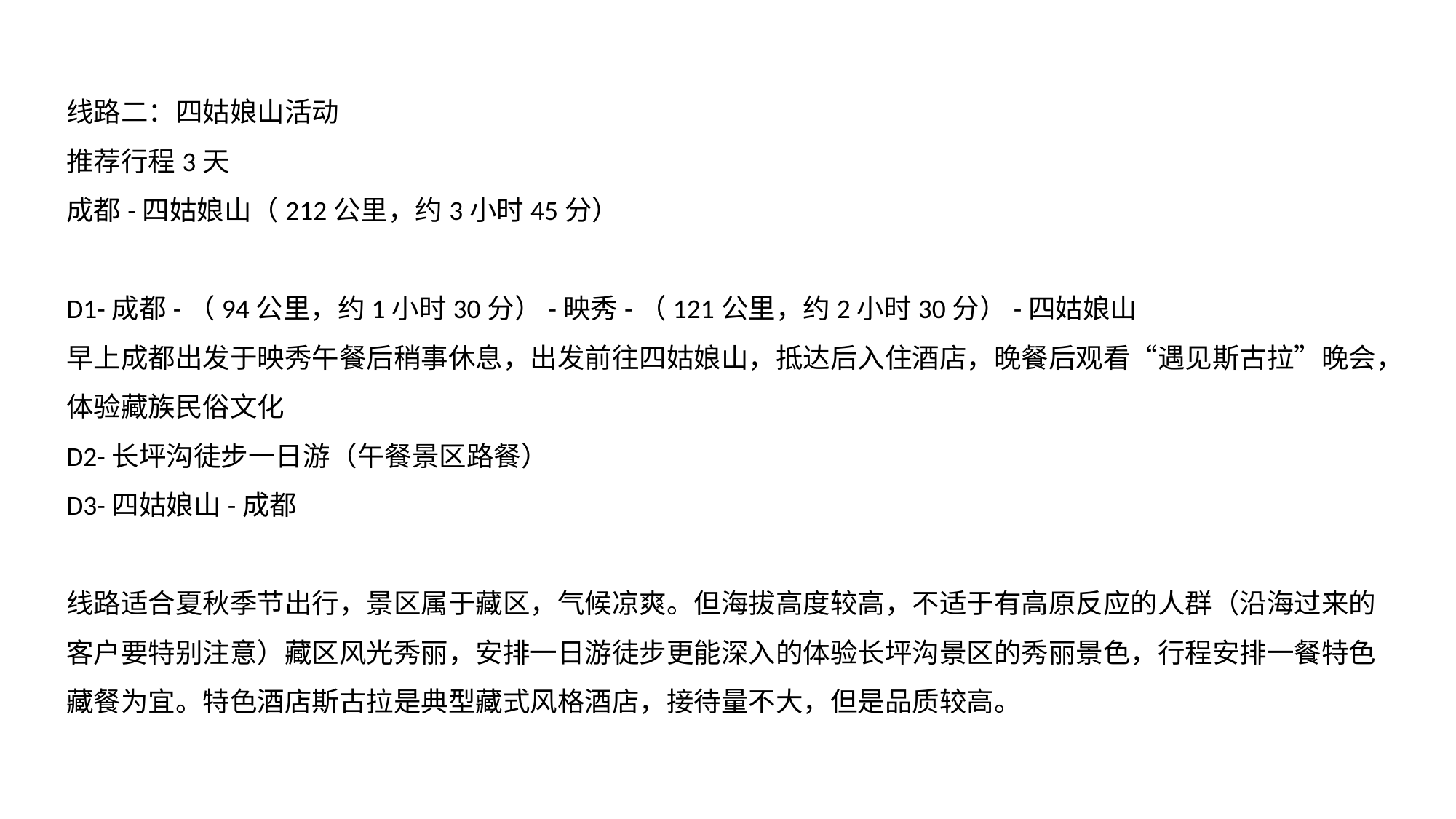

线路二：四姑娘山活动
推荐行程3天
成都-四姑娘山（212公里，约3小时45分）

D1-成都-（94公里，约1小时30分）-映秀-（121公里，约2小时30分）-四姑娘山
早上成都出发于映秀午餐后稍事休息，出发前往四姑娘山，抵达后入住酒店，晚餐后观看“遇见斯古拉”晚会，体验藏族民俗文化
D2-长坪沟徒步一日游（午餐景区路餐）
D3-四姑娘山-成都

线路适合夏秋季节出行，景区属于藏区，气候凉爽。但海拔高度较高，不适于有高原反应的人群（沿海过来的客户要特别注意）藏区风光秀丽，安排一日游徒步更能深入的体验长坪沟景区的秀丽景色，行程安排一餐特色藏餐为宜。特色酒店斯古拉是典型藏式风格酒店，接待量不大，但是品质较高。